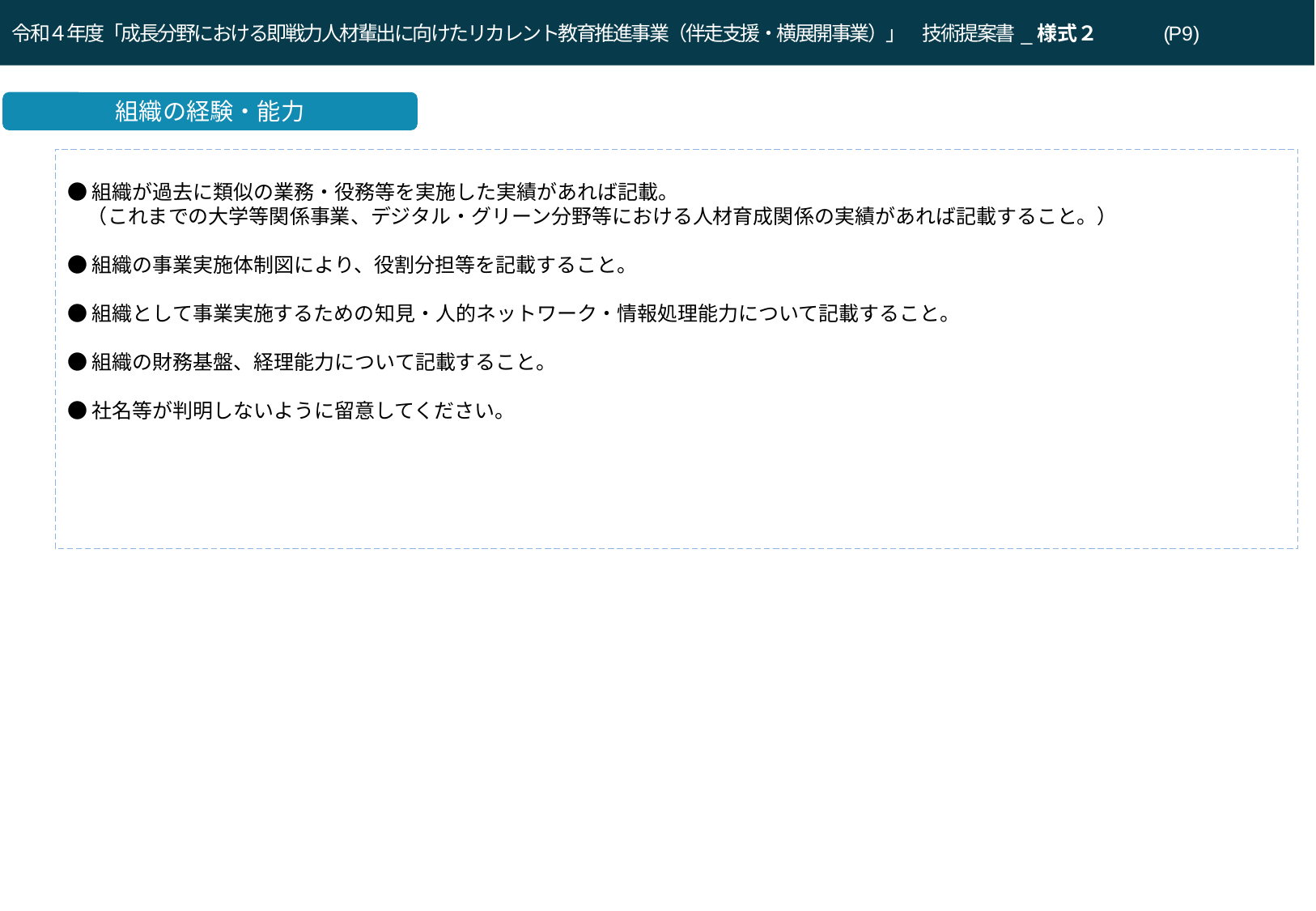

令和４年度「成長分野における即戦力人材輩出に向けたリカレント教育推進事業（伴走支援・横展開事業）」　技術提案書_様式２　　　(P9)
令和２年度「就職・転職支援のための大学リカレント教育推進事業（就職・転職支援のためのリカレント教育プログラムの開発・実施）」企画提案書（a：求職支援）(P9)
組織の経験・能力

●組織が過去に類似の業務・役務等を実施した実績があれば記載。
　（これまでの大学等関係事業、デジタル・グリーン分野等における人材育成関係の実績があれば記載すること。）

●組織の事業実施体制図により、役割分担等を記載すること。

●組織として事業実施するための知見・人的ネットワーク・情報処理能力について記載すること。

●組織の財務基盤、経理能力について記載すること。

●社名等が判明しないように留意してください。